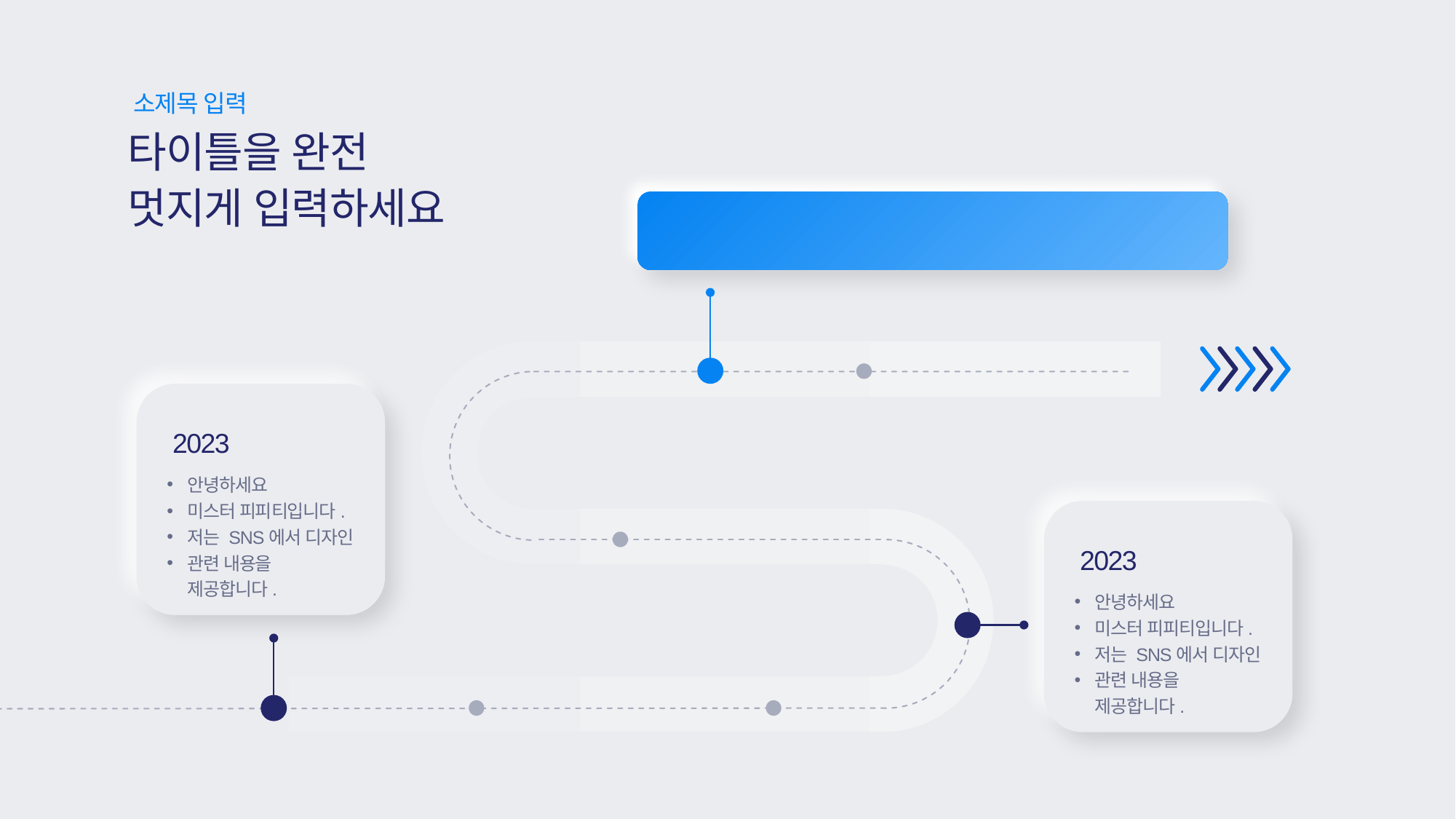

소제목 입력
타이틀을 완전
멋지게 입력하세요

안녕하세요, 미스터 피피티입니다. 저는 SNS에서  디자인 관련 내용을 제공합니다. 주로 인스타그램, 유튜브에서 활동 중입니다.
2023

2023
안녕하세요
미스터 피피티입니다.
저는 SNS에서 디자인
관련 내용을 제공합니다.

2023
안녕하세요
미스터 피피티입니다.
저는 SNS에서 디자인
관련 내용을 제공합니다.